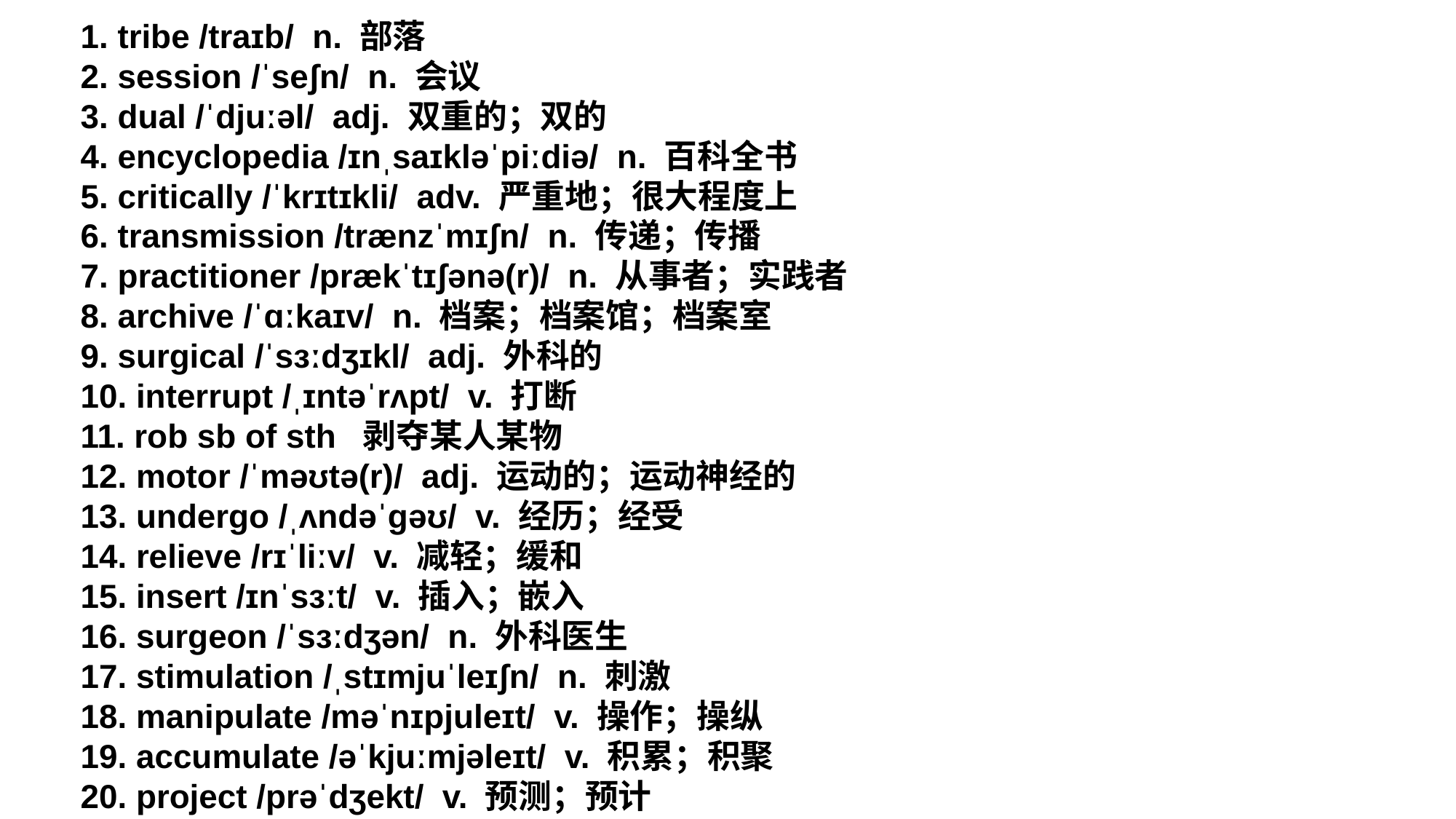

1. tribe /traɪb/  n. 部落
2. session /ˈseʃn/  n. 会议
3. dual /ˈdjuːəl/  adj. 双重的；双的
4. encyclopedia /ɪnˌsaɪkləˈpiːdiə/  n. 百科全书
5. critically /ˈkrɪtɪkli/  adv. 严重地；很大程度上
6. transmission /trænzˈmɪʃn/  n. 传递；传播
7. practitioner /prækˈtɪʃənə(r)/  n. 从事者；实践者
8. archive /ˈɑːkaɪv/  n. 档案；档案馆；档案室
9. surgical /ˈsɜːdʒɪkl/  adj. 外科的
10. interrupt /ˌɪntəˈrʌpt/  v. 打断
11. rob sb of sth  剥夺某人某物
12. motor /ˈməʊtə(r)/  adj. 运动的；运动神经的
13. undergo /ˌʌndəˈɡəʊ/  v. 经历；经受
14. relieve /rɪˈliːv/  v. 减轻；缓和
15. insert /ɪnˈsɜːt/  v. 插入；嵌入
16. surgeon /ˈsɜːdʒən/  n. 外科医生
17. stimulation /ˌstɪmjuˈleɪʃn/  n. 刺激
18. manipulate /məˈnɪpjuleɪt/  v. 操作；操纵
19. accumulate /əˈkjuːmjəleɪt/  v. 积累；积聚
20. project /prəˈdʒekt/  v. 预测；预计